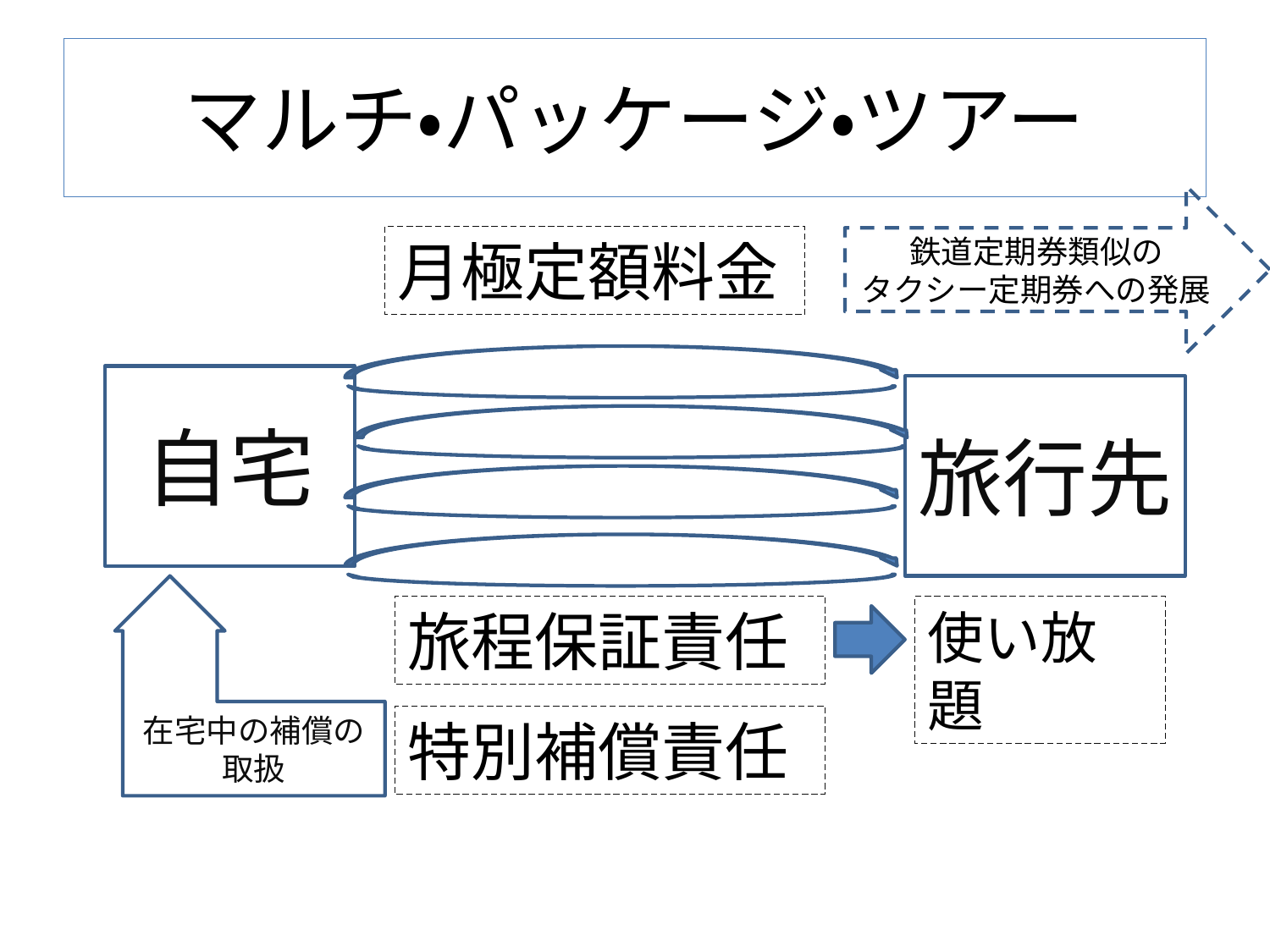

# マルチ・パッケージ・ツアー
鉄道定期券類似の
タクシー定期券への発展
月極定額料金

自宅
旅行先

在宅中の補償の取扱
旅程保証責任
使い放題

特別補償責任